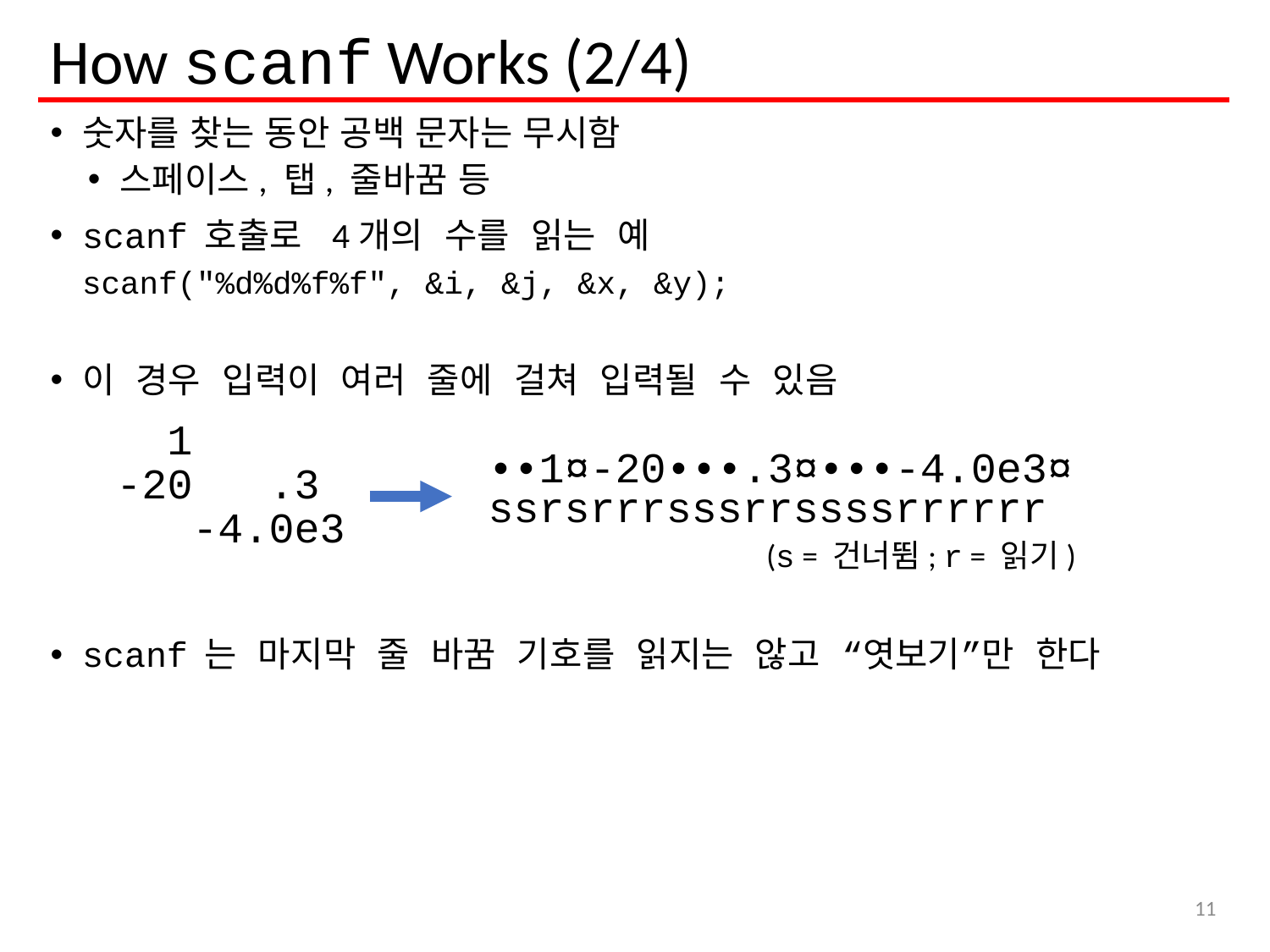

# How scanf Works (2/4)
숫자를 찾는 동안 공백 문자는 무시함
스페이스, 탭, 줄바꿈 등
scanf 호출로 4개의 수를 읽는 예
	scanf("%d%d%f%f", &i, &j, &x, &y);

이 경우 입력이 여러 줄에 걸쳐 입력될 수 있음

scanf 는 마지막 줄 바꿈 기호를 읽지는 않고 “엿보기”만 한다
  1
-20   .3
   -4.0e3
••1¤-20•••.3¤•••-4.0e3¤
ssrsrrrsssrrssssrrrrrr
(s = 건너뜀; r = 읽기)
11